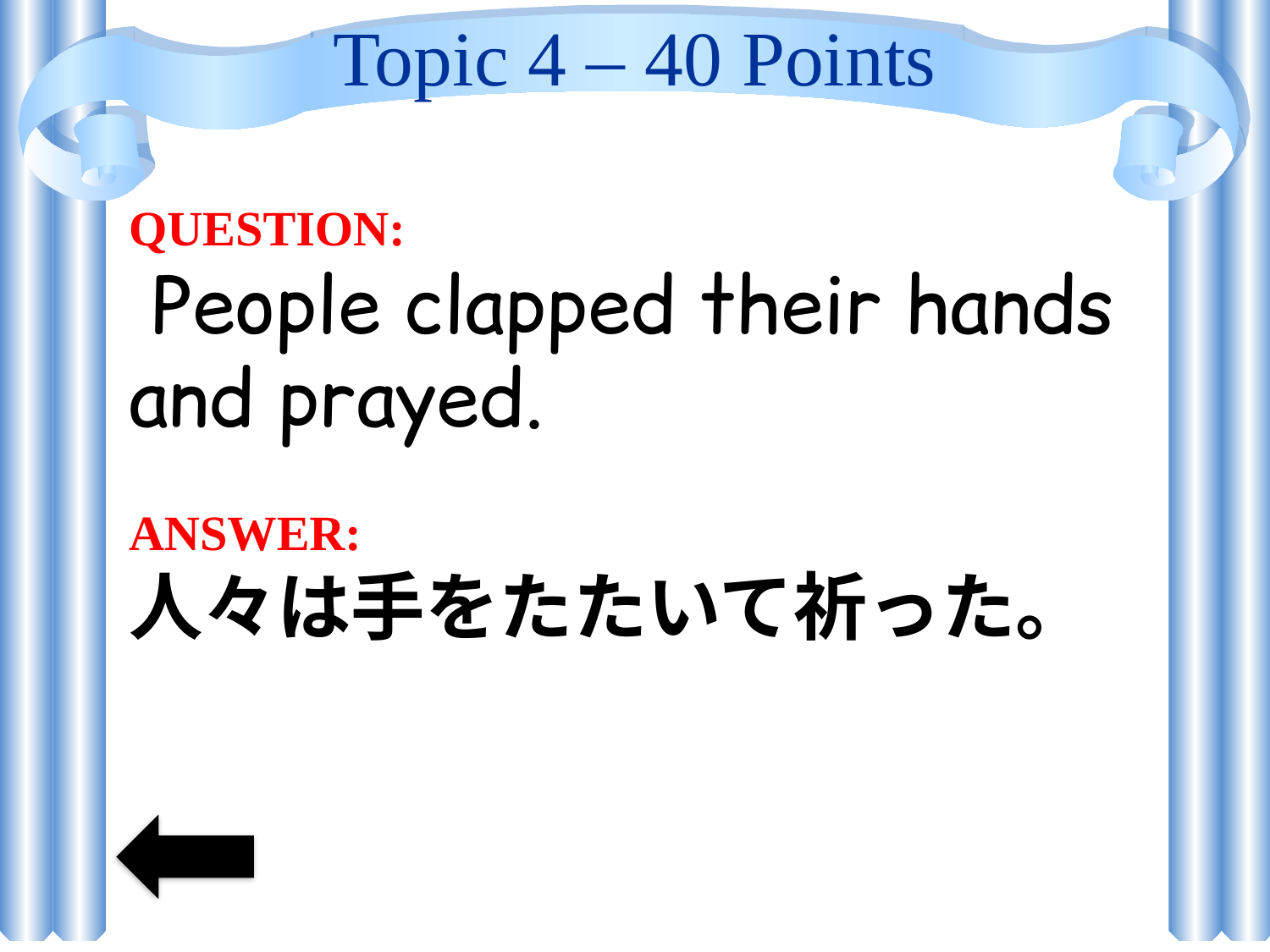

# Topic 4 – 40 Points
QUESTION:
 People clapped their hands and prayed.

ANSWER:
人々は手をたたいて祈った。